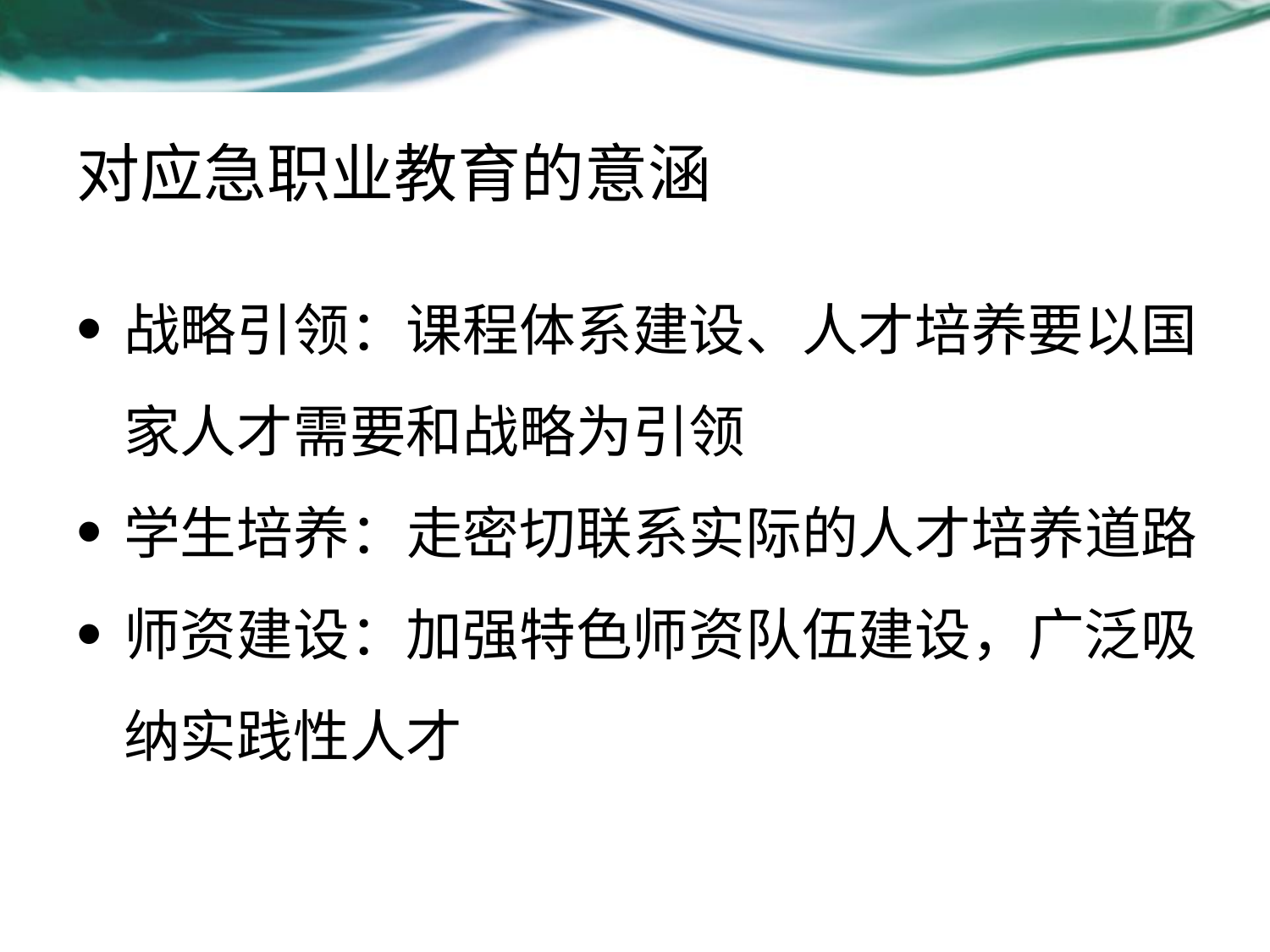

# 对应急职业教育的意涵
战略引领：课程体系建设、人才培养要以国家人才需要和战略为引领
学生培养：走密切联系实际的人才培养道路
师资建设：加强特色师资队伍建设，广泛吸纳实践性人才